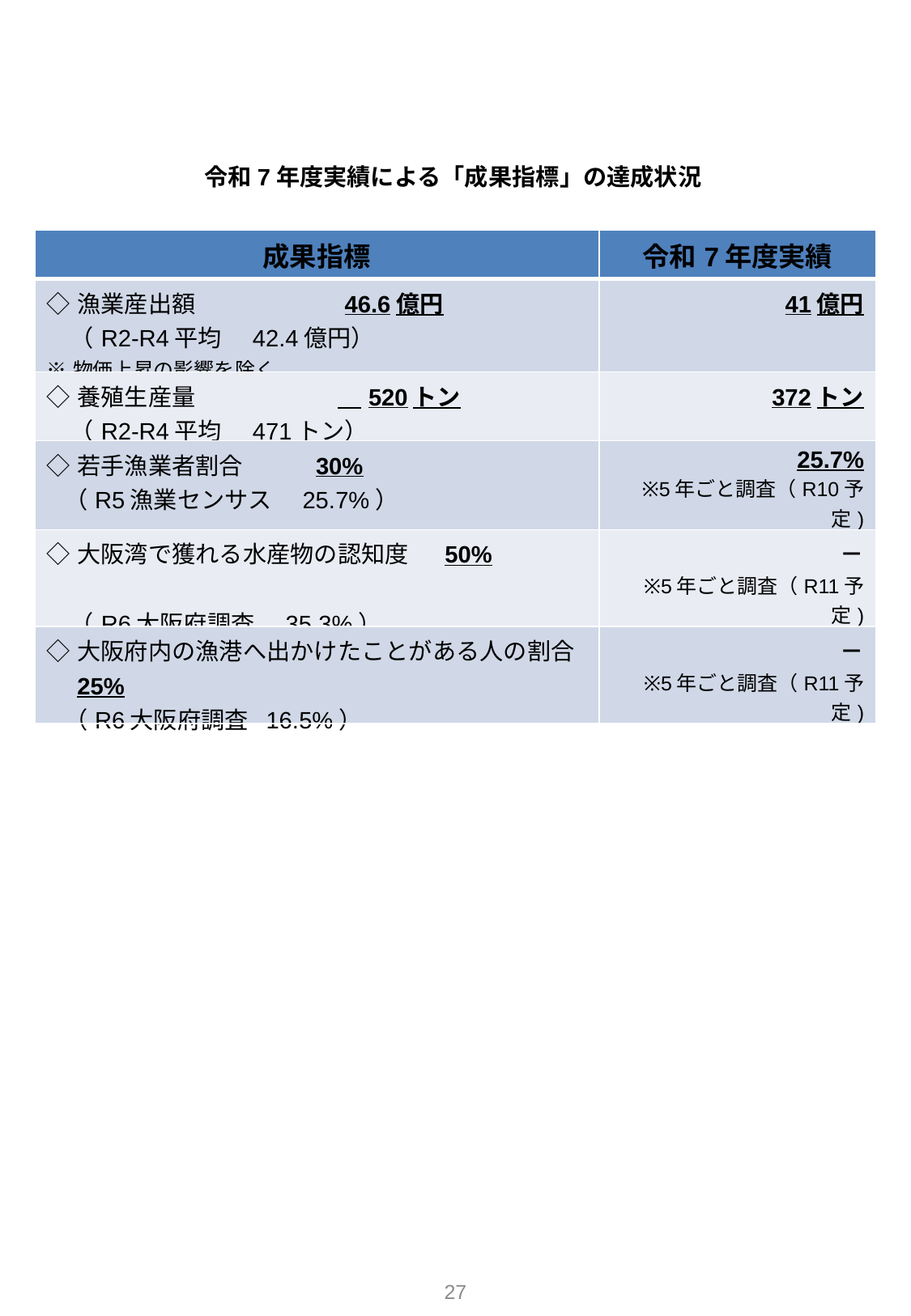

令和7年度実績による「成果指標」の達成状況
| 成果指標 | 令和7年度実績 |
| --- | --- |
| ◇漁業産出額　　　　　　46.6億円 　（R2-R4平均　42.4億円） ※物価上昇の影響を除く | 41億円 |
| ◇養殖生産量　　　　　　　520トン 　（R2-R4平均　471トン） | 372トン |
| ◇若手漁業者割合　 30% （R5漁業センサス　25.7%） | 25.7% ※5年ごと調査（R10予定) |
| ◇大阪湾で獲れる水産物の認知度　 50%　　　　　　　　　　　 　　　　 　（R6大阪府調査　35.3%） | － ※5年ごと調査（R11予定) |
| ◇大阪府内の漁港へ出かけたことがある人の割合　25% （R6大阪府調査 16.5%） | － ※5年ごと調査（R11予定) |
27